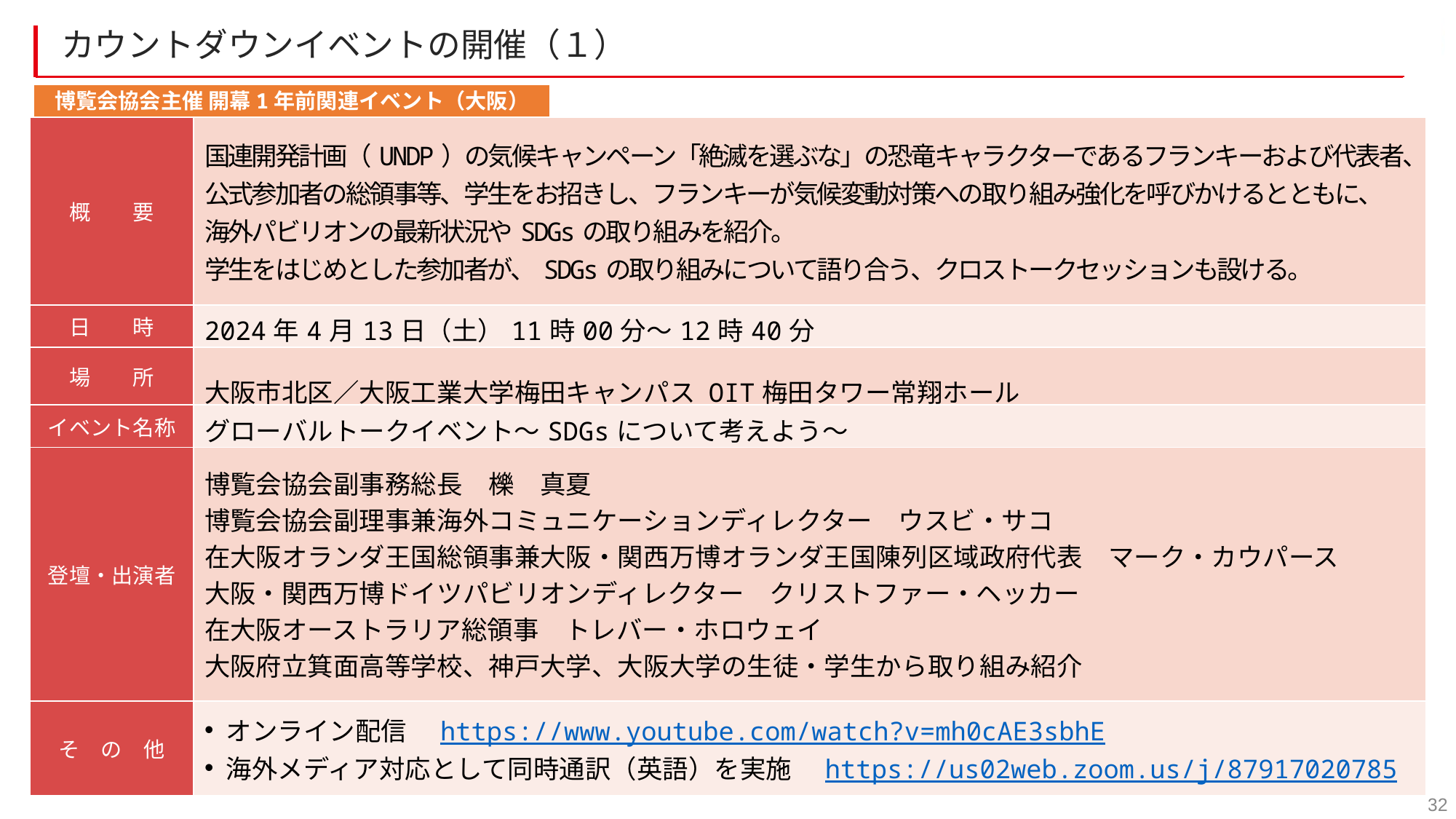

カウントダウンイベントの開催（１）
博覧会協会主催 開幕1年前関連イベント（大阪）
| 概　　要 | 国連開発計画（UNDP）の気候キャンペーン「絶滅を選ぶな」の恐竜キャラクターであるフランキーおよび代表者、公式参加者の総領事等、学生をお招きし、フランキーが気候変動対策への取り組み強化を呼びかけるとともに、 海外パビリオンの最新状況やSDGsの取り組みを紹介。 学生をはじめとした参加者が、SDGsの取り組みについて語り合う、クロストークセッションも設ける。 |
| --- | --- |
| 日　　時 | 2024年4月13日（土）11時00分～12時40分 |
| 場　　所 | 大阪市北区／大阪工業大学梅田キャンパス OIT梅田タワー常翔ホール |
| イベント名称 | グローバルトークイベント～SDGsについて考えよう～ |
| 登壇・出演者 | 博覧会協会副事務総長　櫟　真夏 博覧会協会副理事兼海外コミュニケーションディレクター　ウスビ・サコ 在大阪オランダ王国総領事兼大阪・関西万博オランダ王国陳列区域政府代表　マーク・カウパース　 大阪・関西万博ドイツパビリオンディレクター　クリストファー・ヘッカー 在大阪オーストラリア総領事　トレバー・ホロウェイ 大阪府立箕面高等学校、神戸大学、大阪大学の生徒・学生から取り組み紹介 |
| そ　の　他 | オンライン配信　https://www.youtube.com/watch?v=mh0cAE3sbhE 海外メディア対応として同時通訳（英語）を実施　https://us02web.zoom.us/j/87917020785 |

32
©Copyright Japan Association for the 2025 World Exposition, All rights reserved.